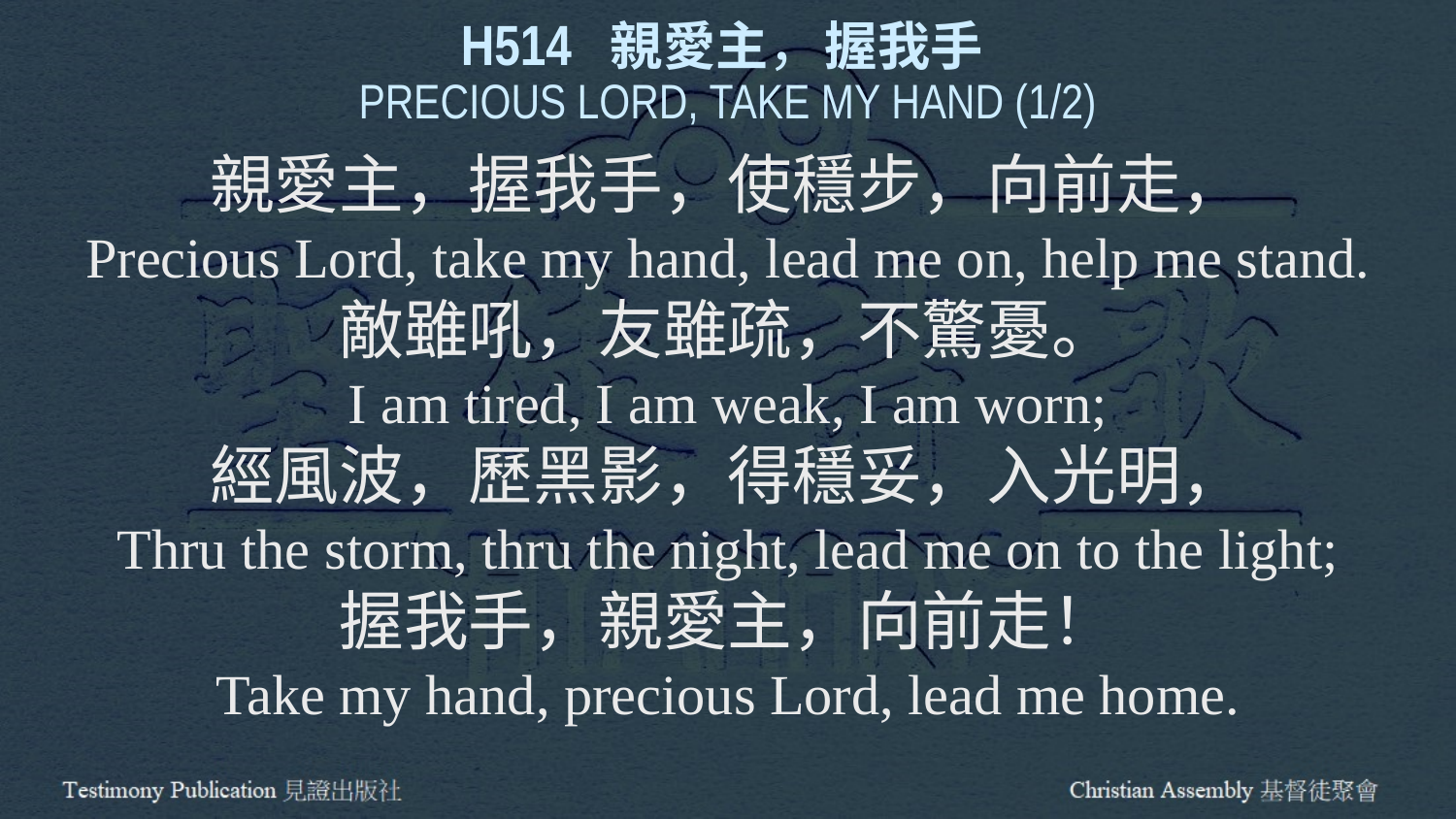

H514  親愛主，握我手
PRECIOUS LORD, TAKE MY HAND (1/2)

親愛主，握我手，使穩步，向前走，
Precious Lord, take my hand, lead me on, help me stand.
敵雖吼，友雖疏，不驚憂。
I am tired, I am weak, I am worn;
經風波，歷黑影，得穩妥，入光明，
Thru the storm, thru the night, lead me on to the light;
握我手，親愛主，向前走！
Take my hand, precious Lord, lead me home.